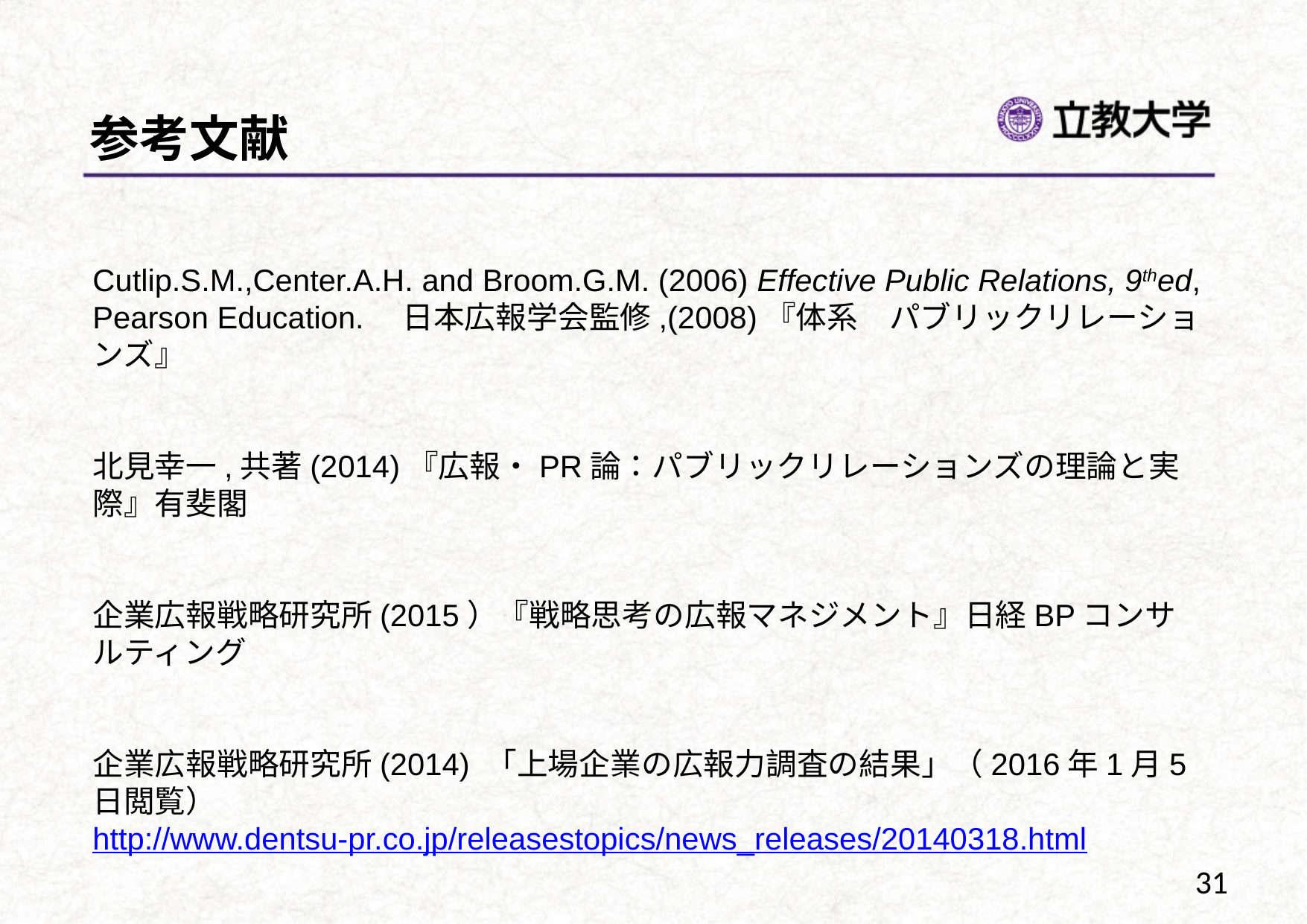

# 参考文献
Cutlip.S.M.,Center.A.H. and Broom.G.M. (2006) Effective Public Relations, 9thed, Pearson Education.　日本広報学会監修,(2008)『体系　パブリックリレーションズ』

北見幸一,共著(2014)『広報・PR論：パブリックリレーションズの理論と実際』有斐閣

企業広報戦略研究所(2015）『戦略思考の広報マネジメント』日経BPコンサルティング

企業広報戦略研究所(2014) 「上場企業の広報力調査の結果」（2016年1月5日閲覧）
http://www.dentsu-pr.co.jp/releasestopics/news_releases/20140318.html

31